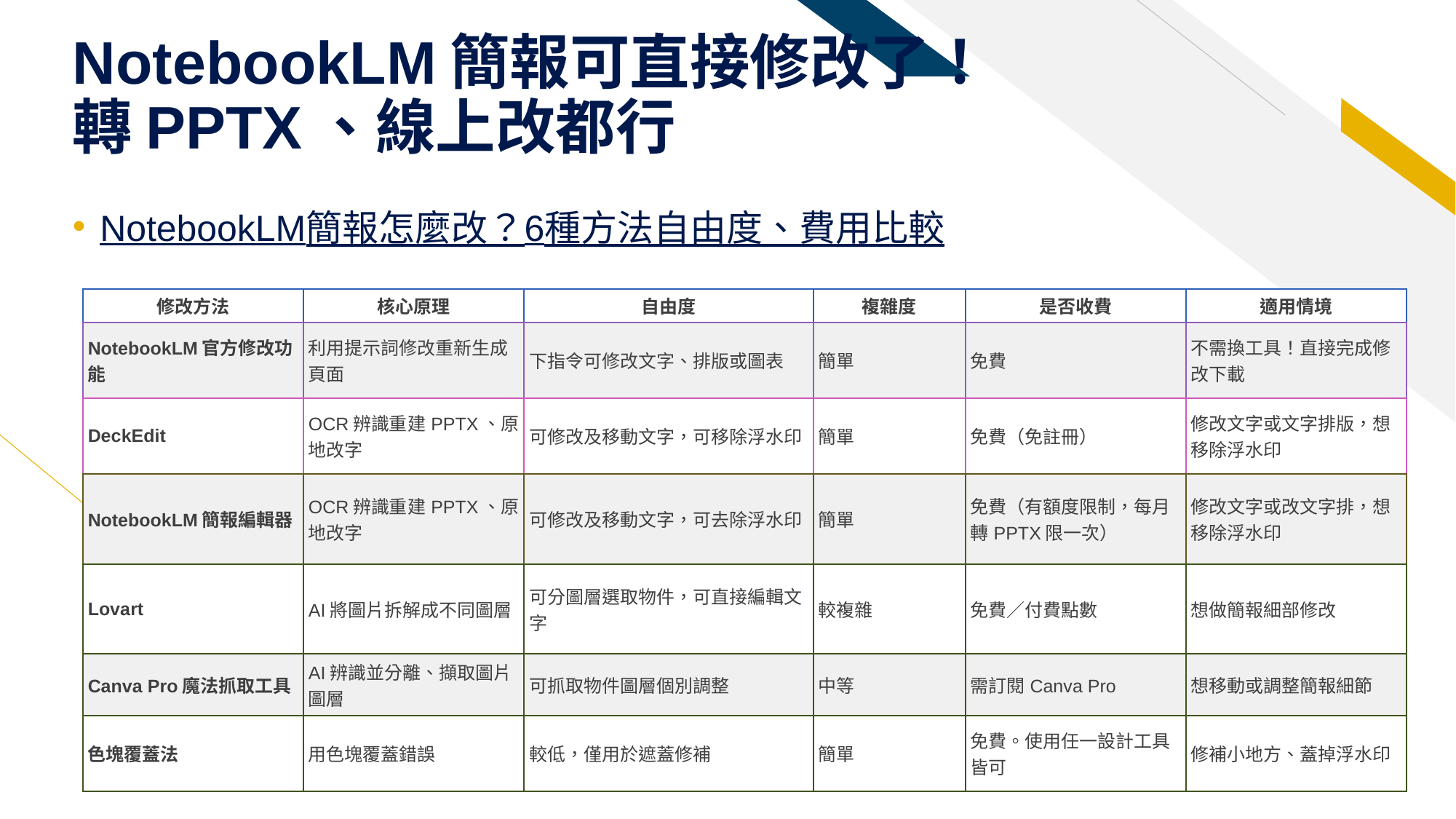

# NotebookLM簡報可直接修改了！ 轉PPTX、線上改都行
NotebookLM簡報怎麼改？6種方法自由度、費用比較

| 修改方法 | 核心原理 | 自由度 | 複雜度 | 是否收費 | 適用情境 |
| --- | --- | --- | --- | --- | --- |
| NotebookLM官方修改功能 | 利用提示詞修改重新生成頁面 | 下指令可修改文字、排版或圖表 | 簡單 | 免費 | 不需換工具！直接完成修改下載 |
| DeckEdit | OCR辨識重建PPTX、原地改字 | 可修改及移動文字，可移除浮水印 | 簡單 | 免費（免註冊） | 修改文字或文字排版，想移除浮水印 |
| NotebookLM簡報編輯器 | OCR辨識重建PPTX、原地改字 | 可修改及移動文字，可去除浮水印 | 簡單 | 免費（有額度限制，每月轉PPTX限一次） | 修改文字或改文字排，想移除浮水印 |
| Lovart | AI將圖片拆解成不同圖層 | 可分圖層選取物件，可直接編輯文字 | 較複雜 | 免費／付費點數 | 想做簡報細部修改 |
| Canva Pro魔法抓取工具 | AI辨識並分離、擷取圖片圖層 | 可抓取物件圖層個別調整 | 中等 | 需訂閱Canva Pro | 想移動或調整簡報細節 |
| 色塊覆蓋法 | 用色塊覆蓋錯誤 | 較低，僅用於遮蓋修補 | 簡單 | 免費。使用任一設計工具皆可 | 修補小地方、蓋掉浮水印 |